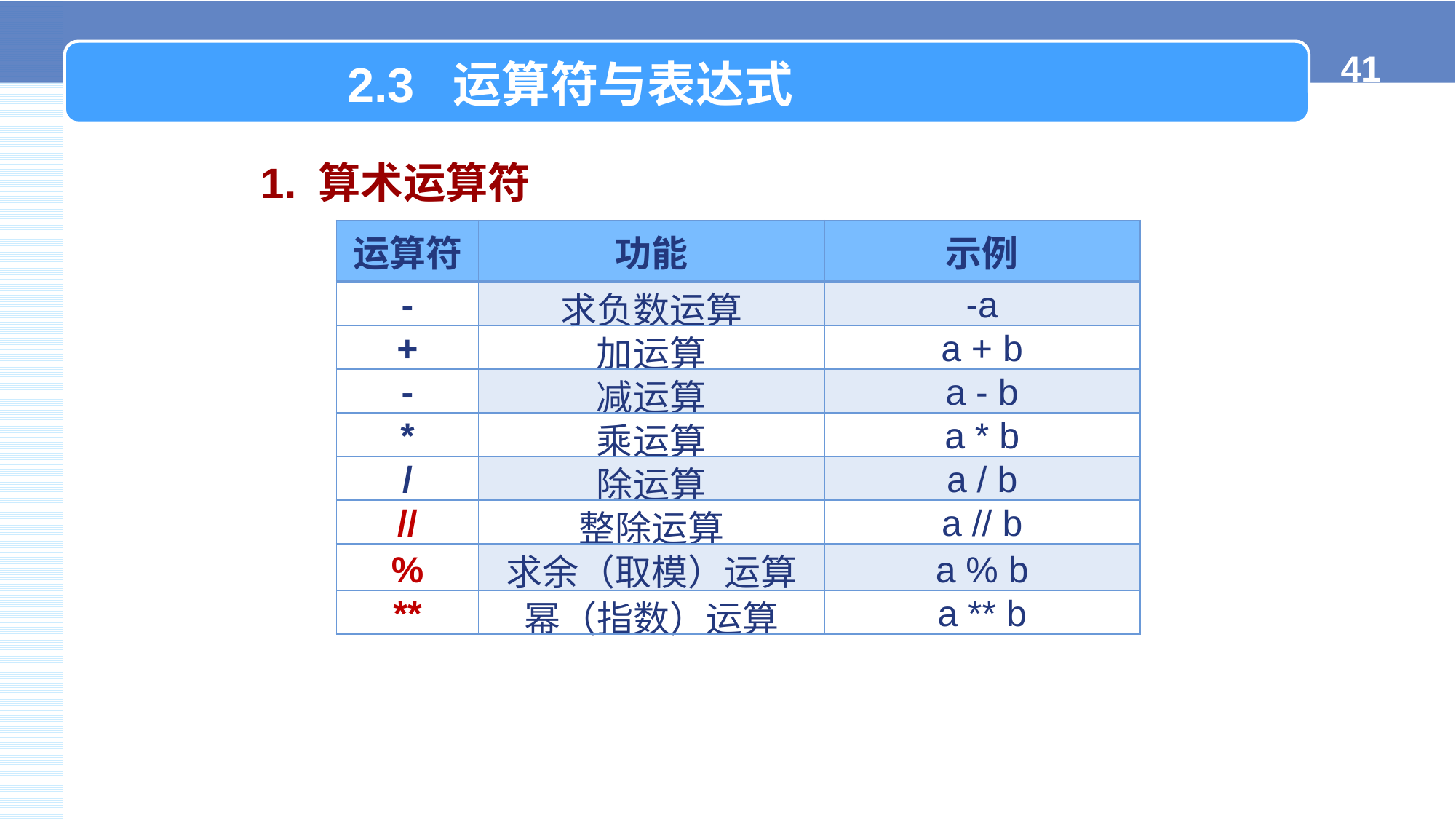

2.3  运算符与表达式
1. 算术运算符
| 运算符 | 功能 | 示例 |
| --- | --- | --- |
| - | 求负数运算 | -a |
| + | 加运算 | a + b |
| - | 减运算 | a - b |
| \* | 乘运算 | a \* b |
| / | 除运算 | a / b |
| // | 整除运算 | a // b |
| % | 求余（取模）运算 | a % b |
| \*\* | 幂（指数）运算 | a \*\* b |